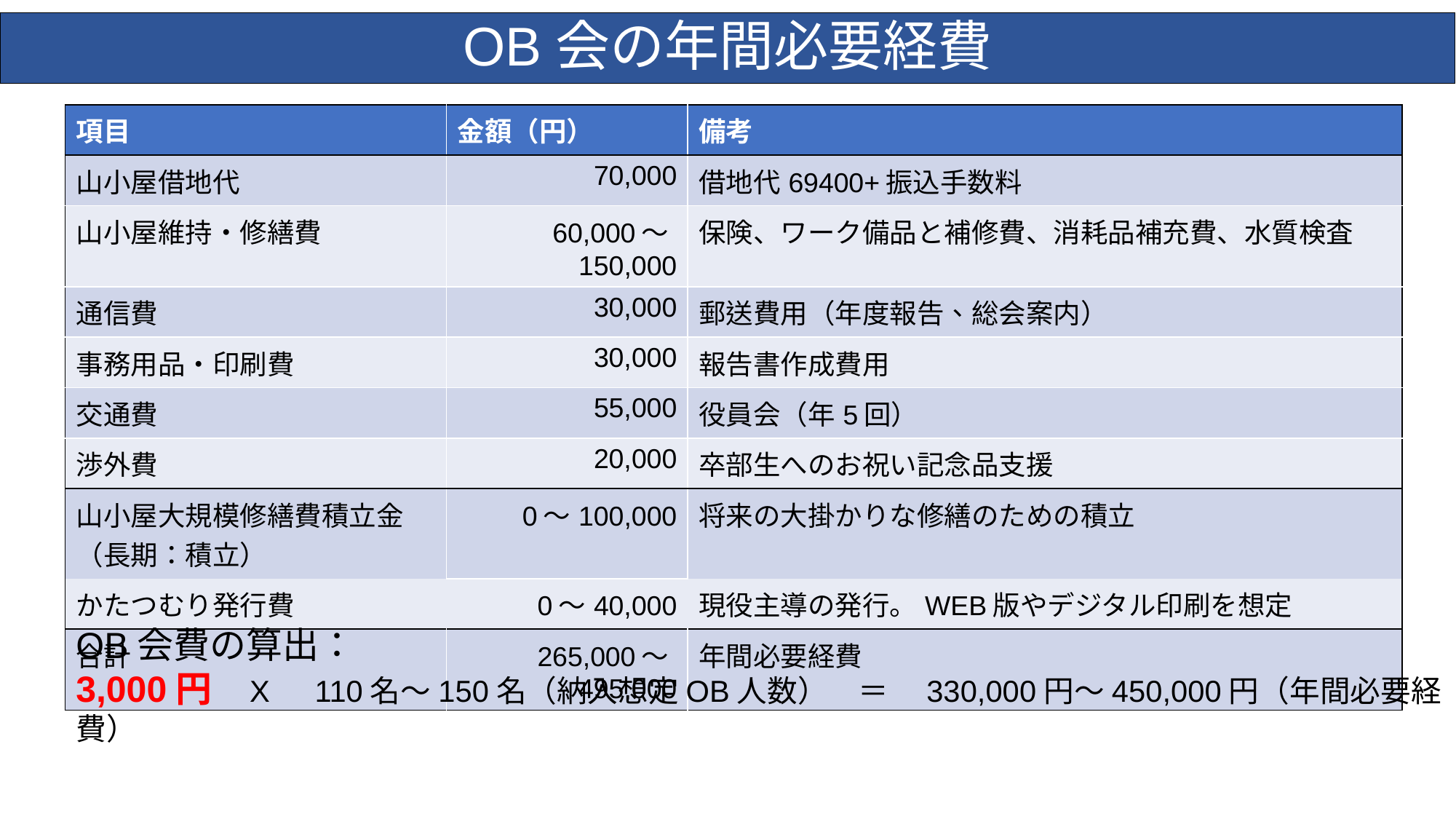

OB会の年間必要経費
| 項目 | 金額（円） | 備考 |
| --- | --- | --- |
| 山小屋借地代 | 70,000 | 借地代69400+振込手数料 |
| 山小屋維持・修繕費 | 60,000～150,000 | 保険、ワーク備品と補修費、消耗品補充費、水質検査 |
| 通信費 | 30,000 | 郵送費用（年度報告、総会案内） |
| 事務用品・印刷費 | 30,000 | 報告書作成費用 |
| 交通費 | 55,000 | 役員会（年5回） |
| 渉外費 | 20,000 | 卒部生へのお祝い記念品支援 |
| 山小屋大規模修繕費積立金（長期：積立） | 0～100,000 | 将来の大掛かりな修繕のための積立 |
| かたつむり発行費 | 0～40,000 | 現役主導の発行。WEB版やデジタル印刷を想定 |
| 合計 | 265,000～495,000 | 年間必要経費 |
OB会費の算出：
3,000円　X　110名～150名（納入想定OB人数）　＝　330,000円～450,000円（年間必要経費）